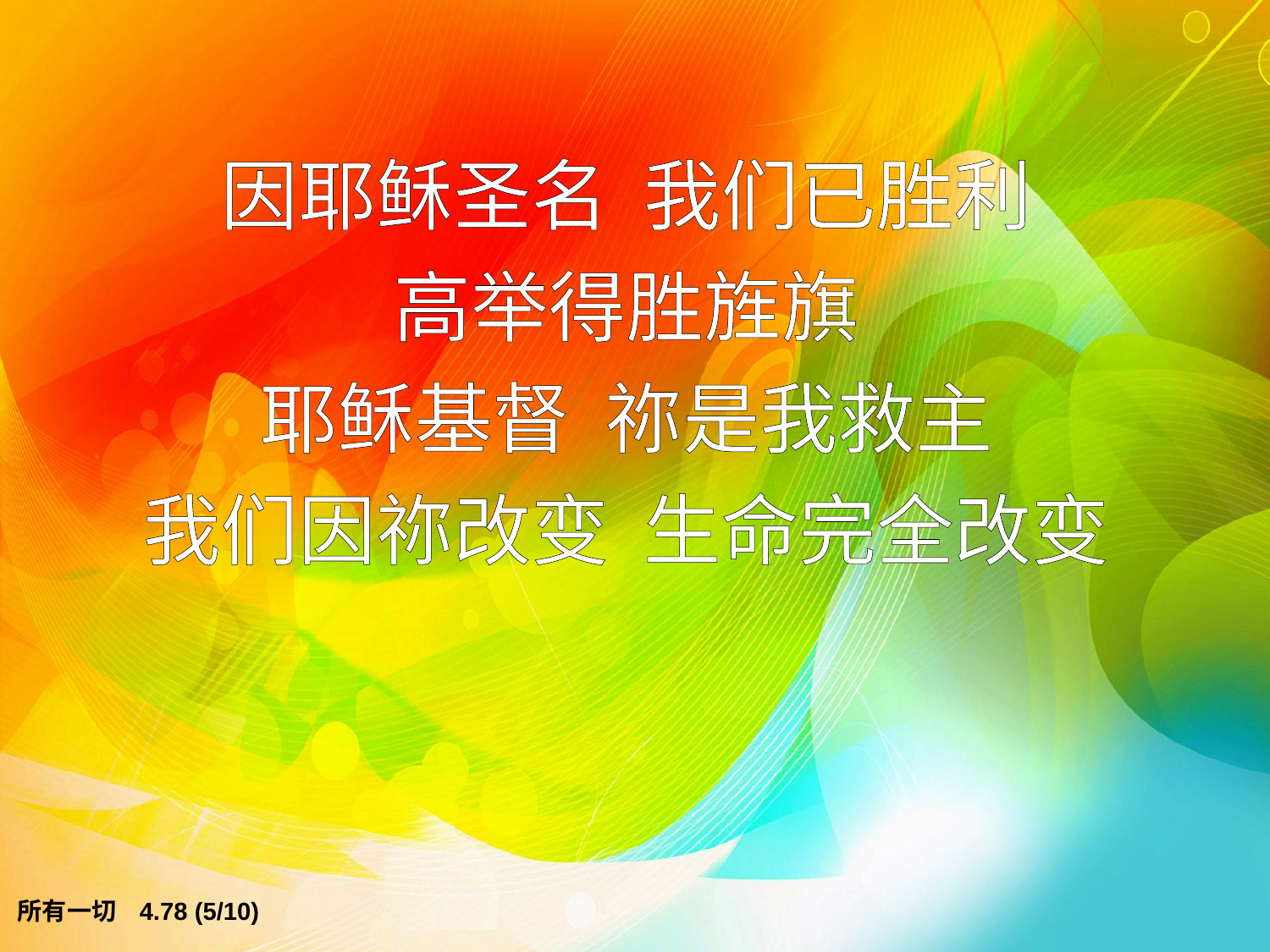

# 因耶稣圣名  我们已胜利 高举得胜旌旗 耶稣基督  祢是我救主 我们因祢改变  生命完全改变
所有一切   4.78 (5/10)